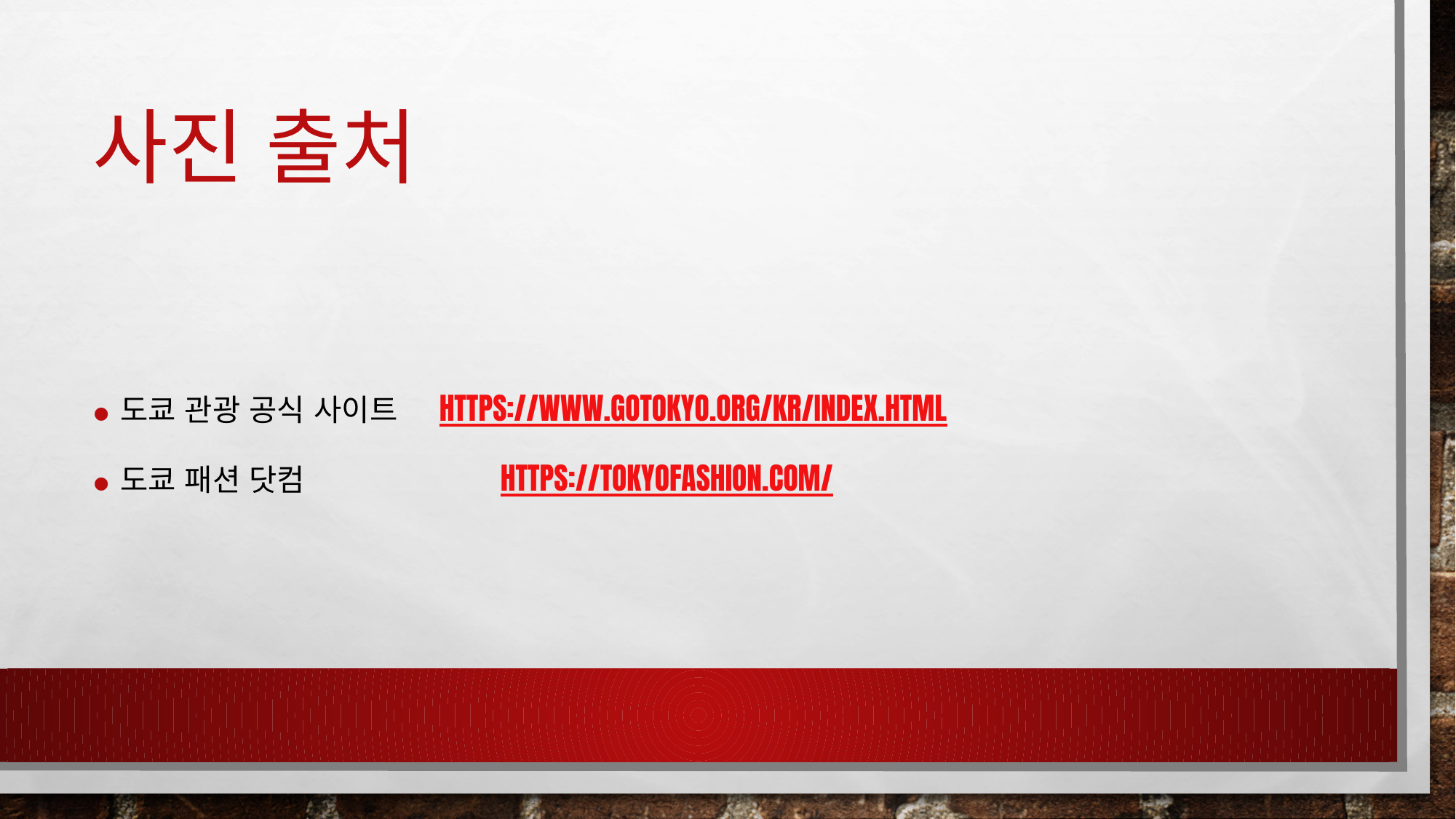

# 사진 출처
도쿄 관광 공식 사이트    https://www.gotokyo.org/kr/index.html
도쿄 패션 닷컴                      https://tokyofashion.com/